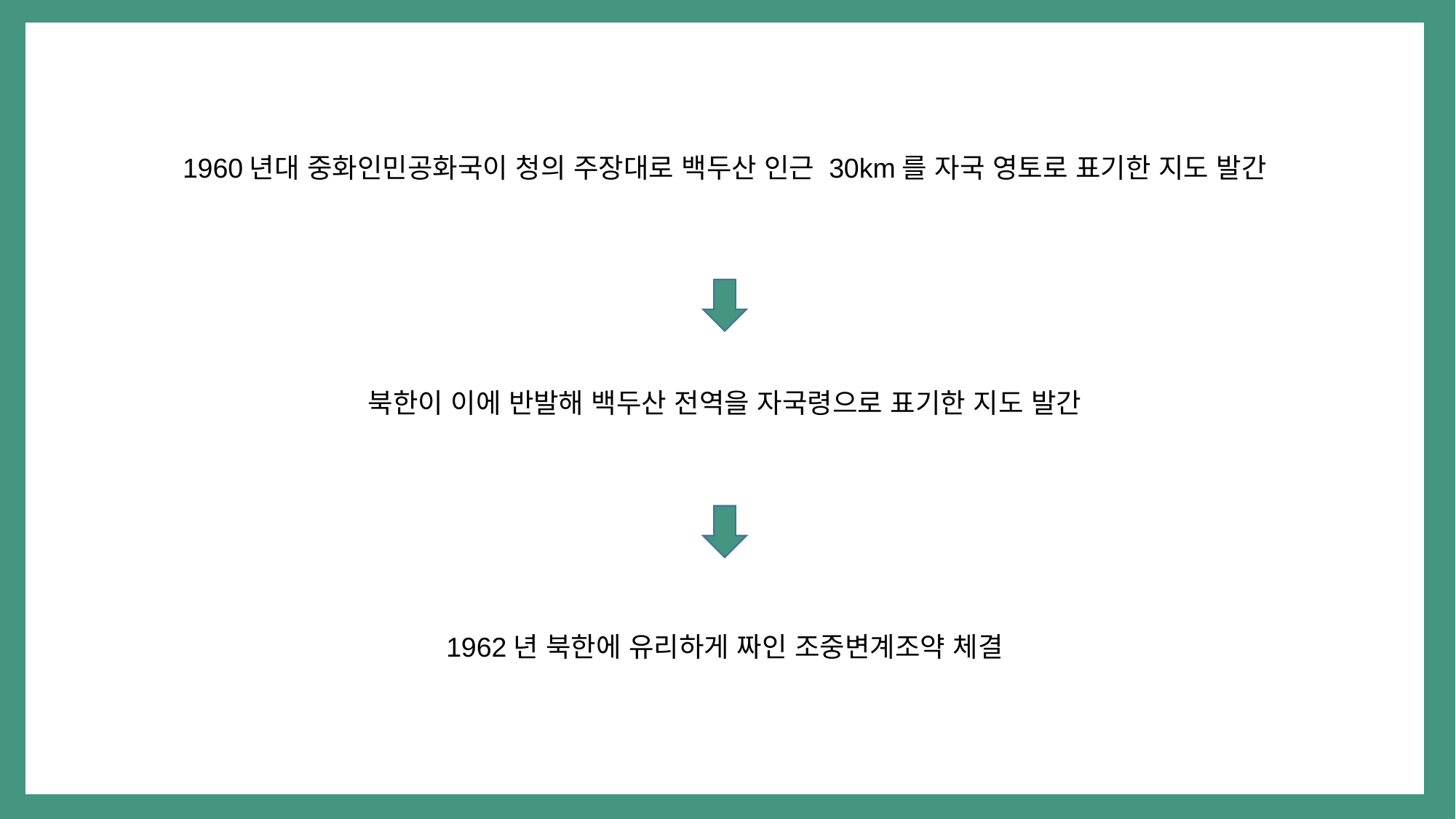

1960년대 중화인민공화국이 청의 주장대로 백두산 인근 30km를 자국 영토로 표기한 지도 발간

북한이 이에 반발해 백두산 전역을 자국령으로 표기한 지도 발간

1962년 북한에 유리하게 짜인 조중변계조약 체결